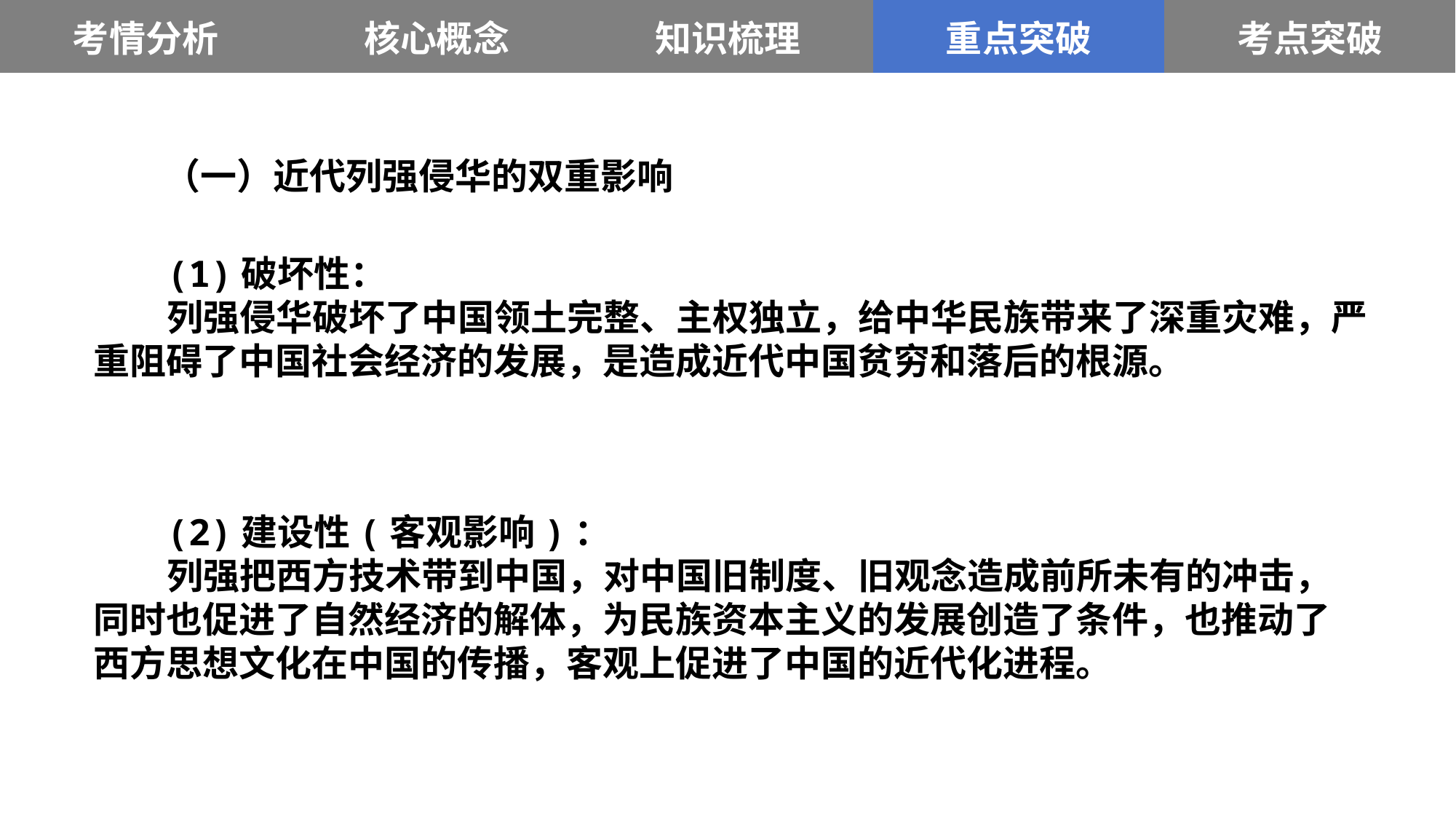

| 考情分析 | 核心概念 | 知识梳理 | 重点突破 | 考点突破 |
| --- | --- | --- | --- | --- |
（一）近代列强侵华的双重影响
(1)破坏性：
列强侵华破坏了中国领土完整、主权独立，给中华民族带来了深重灾难，严重阻碍了中国社会经济的发展，是造成近代中国贫穷和落后的根源。
(2)建设性(客观影响)：
列强把西方技术带到中国，对中国旧制度、旧观念造成前所未有的冲击，同时也促进了自然经济的解体，为民族资本主义的发展创造了条件，也推动了西方思想文化在中国的传播，客观上促进了中国的近代化进程。